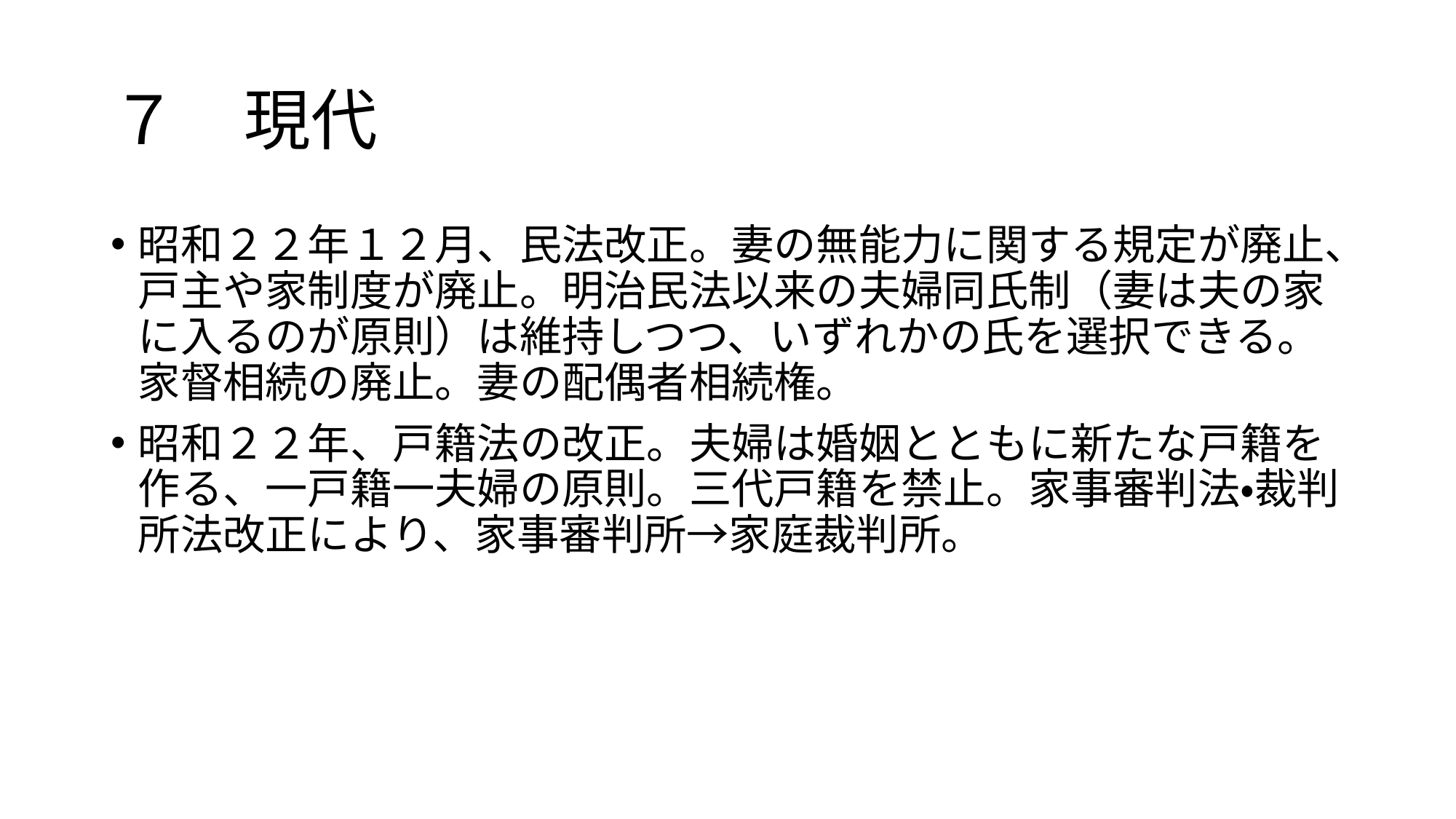

# ７　現代
昭和２２年１２月、民法改正。妻の無能力に関する規定が廃止、戸主や家制度が廃止。明治民法以来の夫婦同氏制（妻は夫の家に入るのが原則）は維持しつつ、いずれかの氏を選択できる。家督相続の廃止。妻の配偶者相続権。
昭和２２年、戸籍法の改正。夫婦は婚姻とともに新たな戸籍を作る、一戸籍一夫婦の原則。三代戸籍を禁止。家事審判法・裁判所法改正により、家事審判所→家庭裁判所。